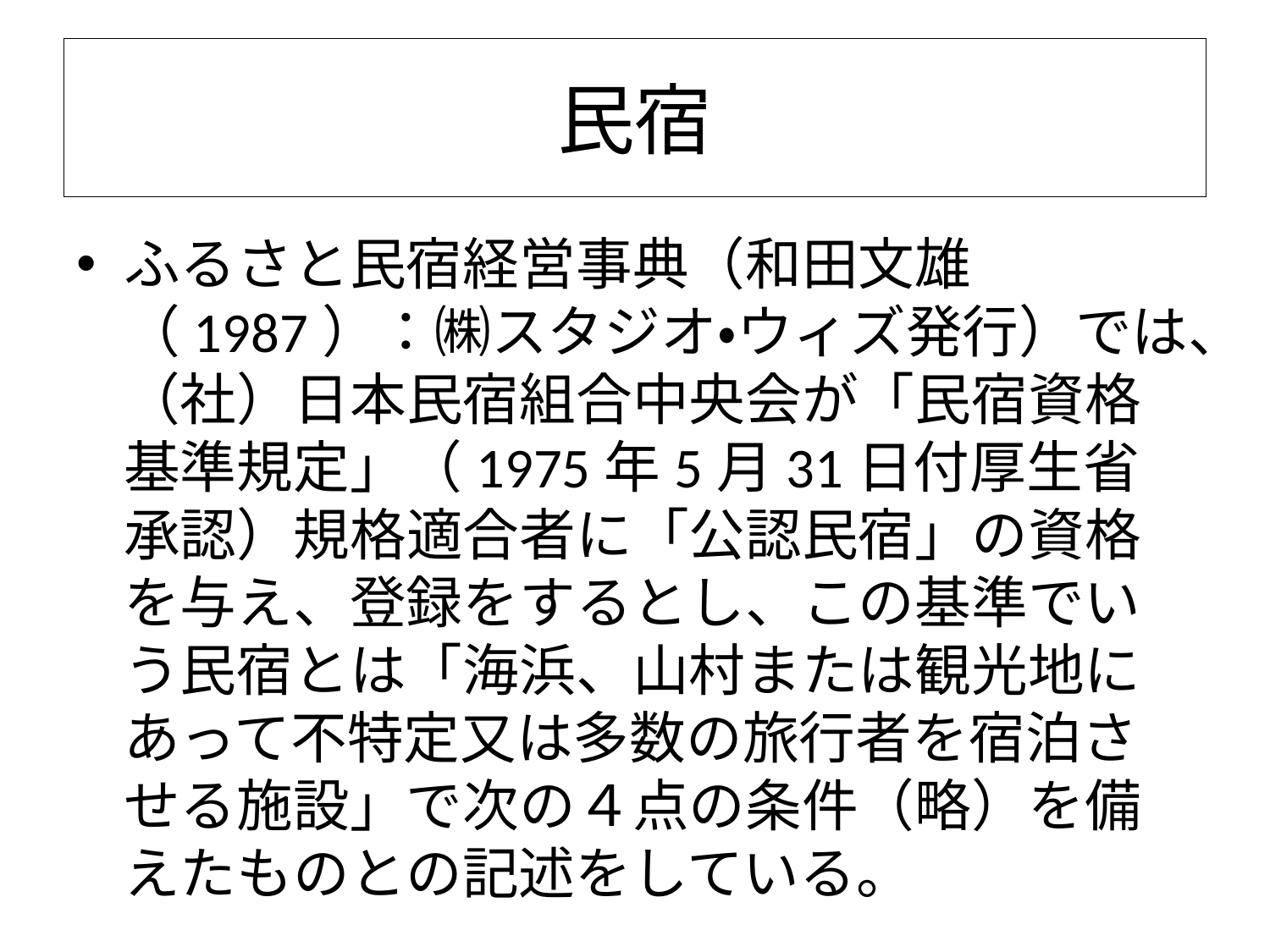

# 民宿
ふるさと民宿経営事典（和田文雄（1987）：㈱スタジオ・ウィズ発行）では、（社）日本民宿組合中央会が「民宿資格基準規定」（1975年5月31日付厚生省承認）規格適合者に「公認民宿」の資格を与え、登録をするとし、この基準でいう民宿とは「海浜、山村または観光地にあって不特定又は多数の旅行者を宿泊させる施設」で次の４点の条件（略）を備えたものとの記述をしている。